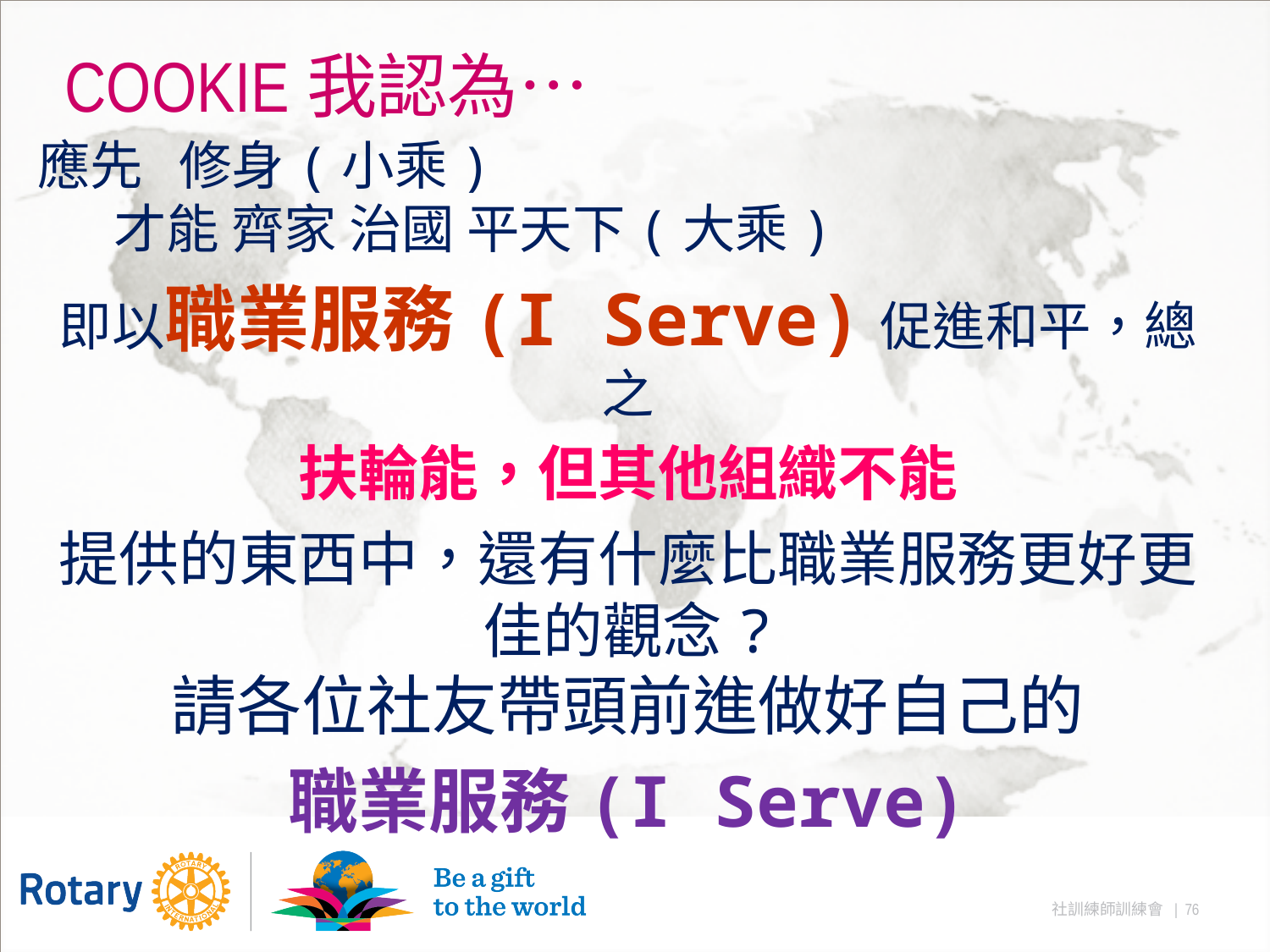

# COOKIE我認為…
應先   修身(小乘)
  才能 齊家 治國 平天下(大乘)
即以職業服務(I Serve)促進和平，總之
扶輪能，但其他組織不能
提供的東西中，還有什麼比職業服務更好更佳的觀念?
請各位社友帶頭前進做好自己的
職業服務(I Serve)